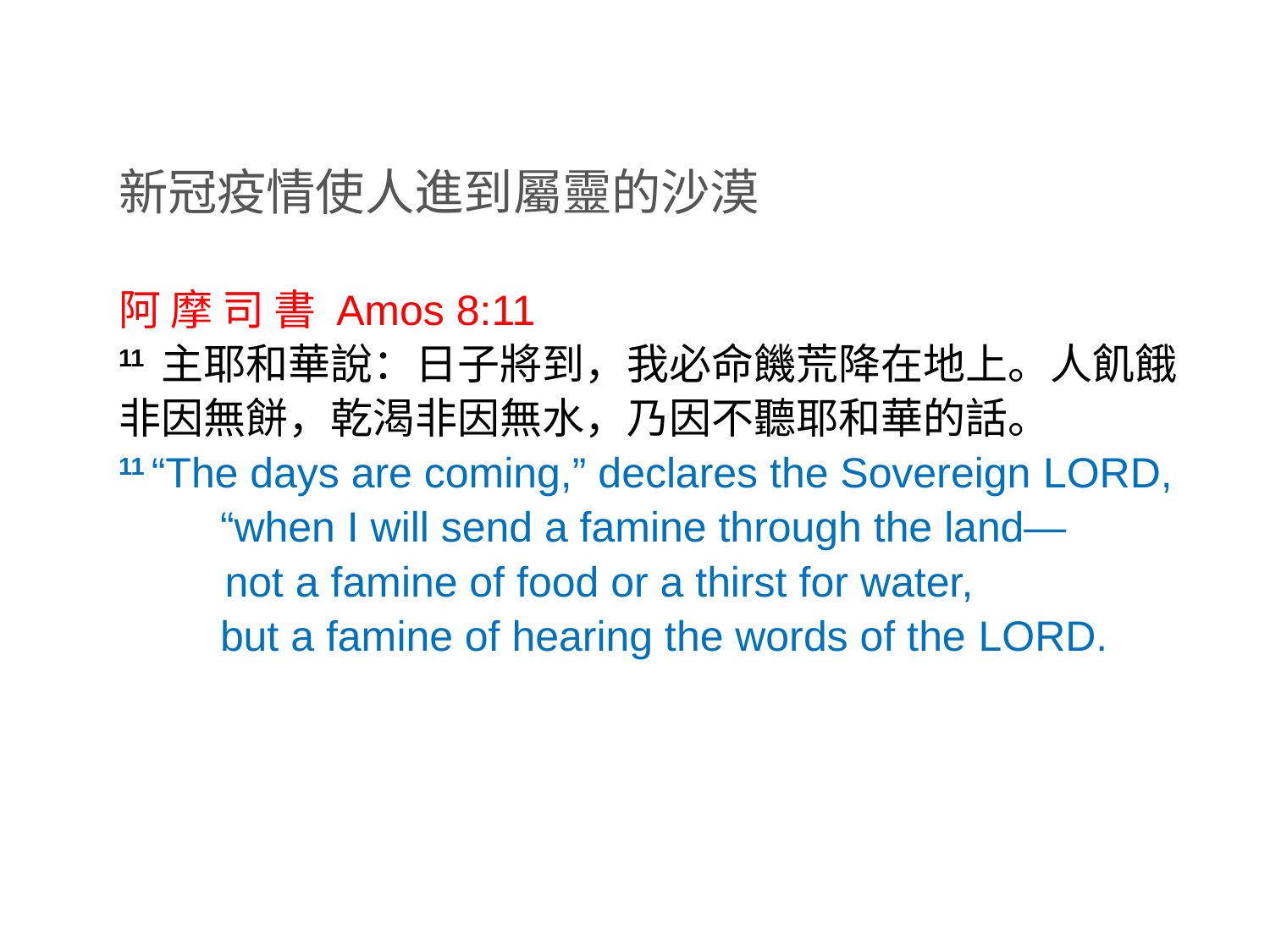

新冠疫情使人進到屬靈的沙漠

阿 摩 司 書 Amos 8:11
11 主耶和華說：日子將到，我必命饑荒降在地上。人飢餓非因無餅，乾渴非因無水，乃因不聽耶和華的話。
11 “The days are coming,” declares the Sovereign Lord,
    “when I will send a famine through the land—
         not a famine of food or a thirst for water,
    but a famine of hearing the words of the Lord.